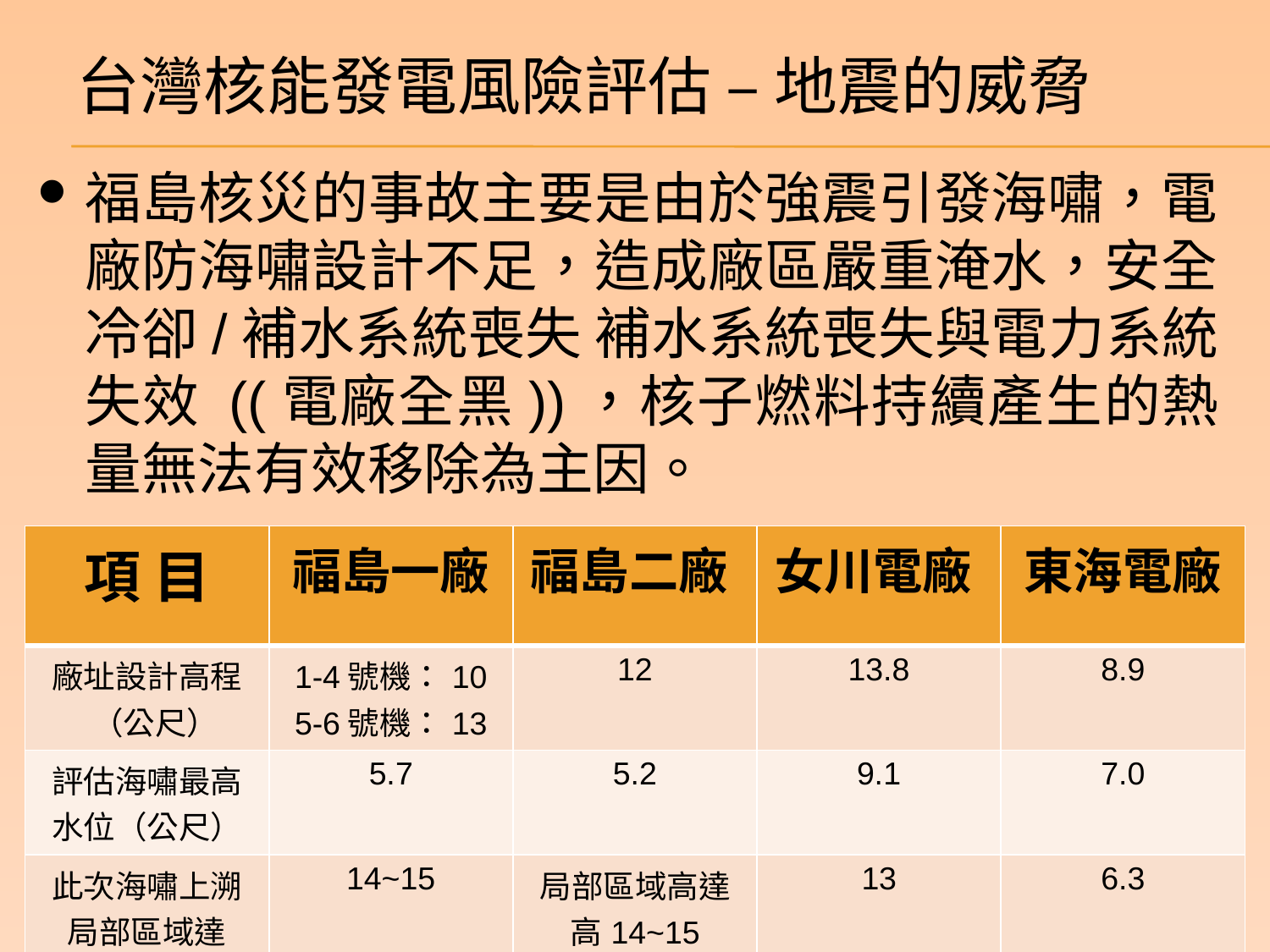

# 台灣核能發電風險評估 – 地震的威脅
福島核災的事故主要是由於強震引發海嘯，電廠防海嘯設計不足，造成廠區嚴重淹水，安全冷卻/補水系統喪失 補水系統喪失與電力系統失效 ((電廠全黑))，核子燃料持續產生的熱量無法有效移除為主因。

| 項 目 | 福島一廠 | 福島二廠 | 女川電廠 | 東海電廠 |
| --- | --- | --- | --- | --- |
| 廠址設計高程 （公尺） | 1-4號機：10 5-6號機：13 | 12 | 13.8 | 8.9 |
| 評估海嘯最高 水位（公尺） | 5.7 | 5.2 | 9.1 | 7.0 |
| 此次海嘯上溯 局部區域達 高程（公尺） | 14~15 | 局部區域高達 高14~15 | 13 | 6.3 |